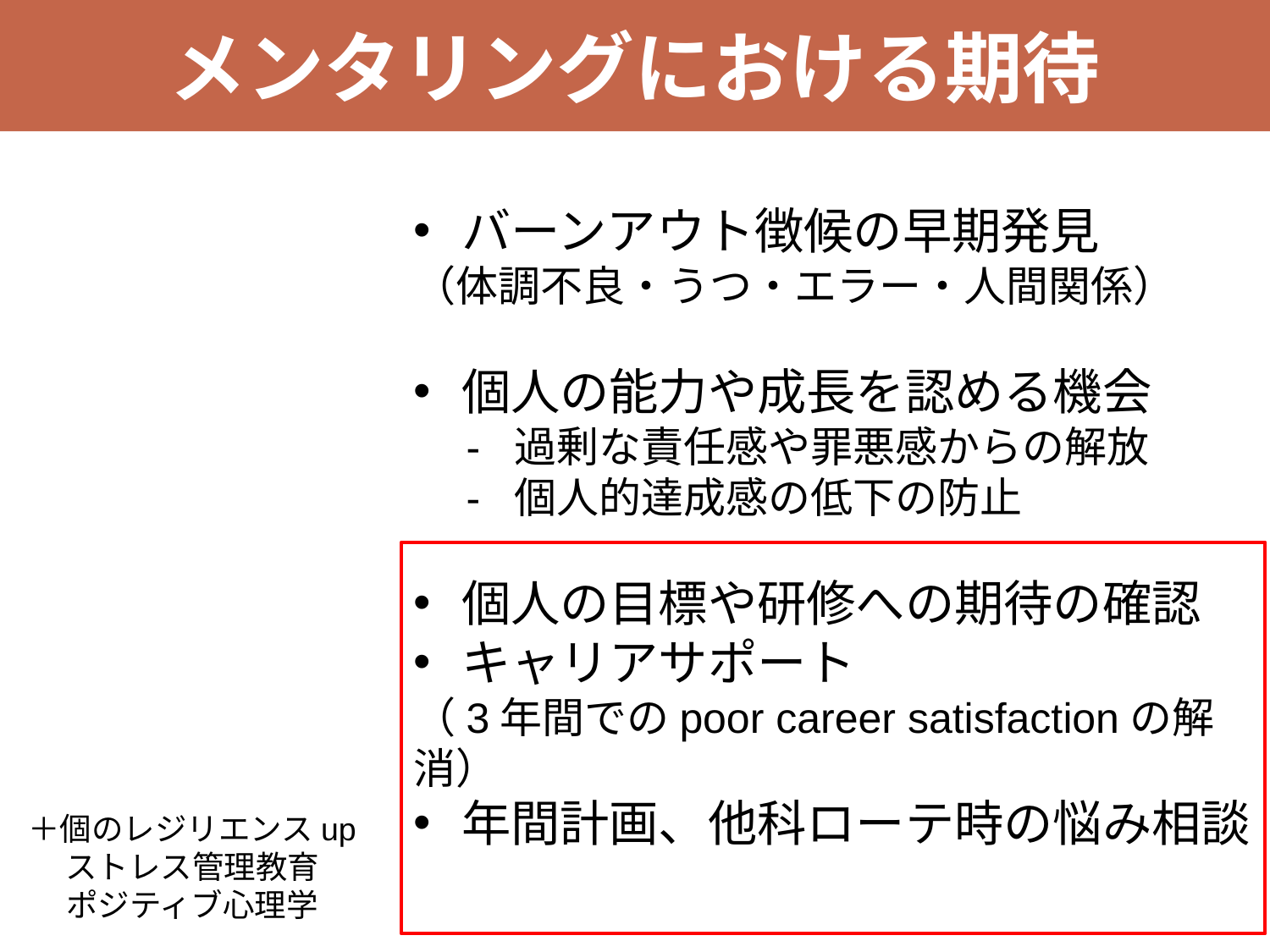

メンタリングにおける期待
バーンアウト徴候の早期発見
（体調不良・うつ・エラー・人間関係）

個人の能力や成長を認める機会
　-  過剰な責任感や罪悪感からの解放
　-  個人的達成感の低下の防止

個人の目標や研修への期待の確認
キャリアサポート
（3年間でのpoor career satisfactionの解消）
年間計画、他科ローテ時の悩み相談

＋個のレジリエンスup
ストレス管理教育
ポジティブ心理学